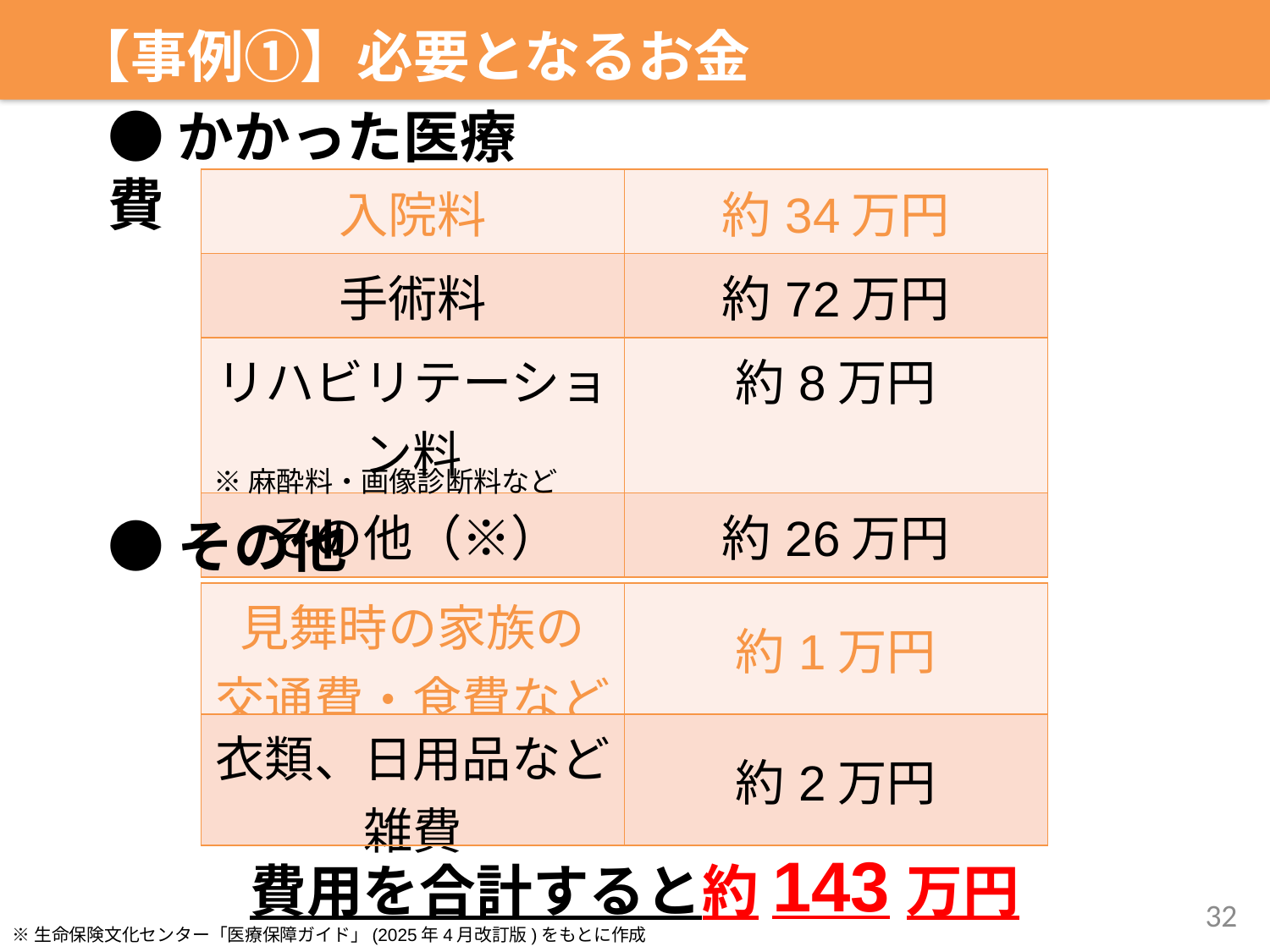

【事例①】必要となるお金
●かかった医療費
| 入院料 | 約34万円 |
| --- | --- |
| 手術料 | 約72万円 |
| リハビリテーション料 | 約8万円 |
| その他（※） | 約26万円 |
※麻酔料・画像診断料など
●その他
| 見舞時の家族の 交通費・食費など | 約1万円 |
| --- | --- |
| 衣類、日用品など 雑費 | 約2万円 |
費用を合計すると約143万円
32
※生命保険文化センター「医療保障ガイド」(2025年4月改訂版)をもとに作成